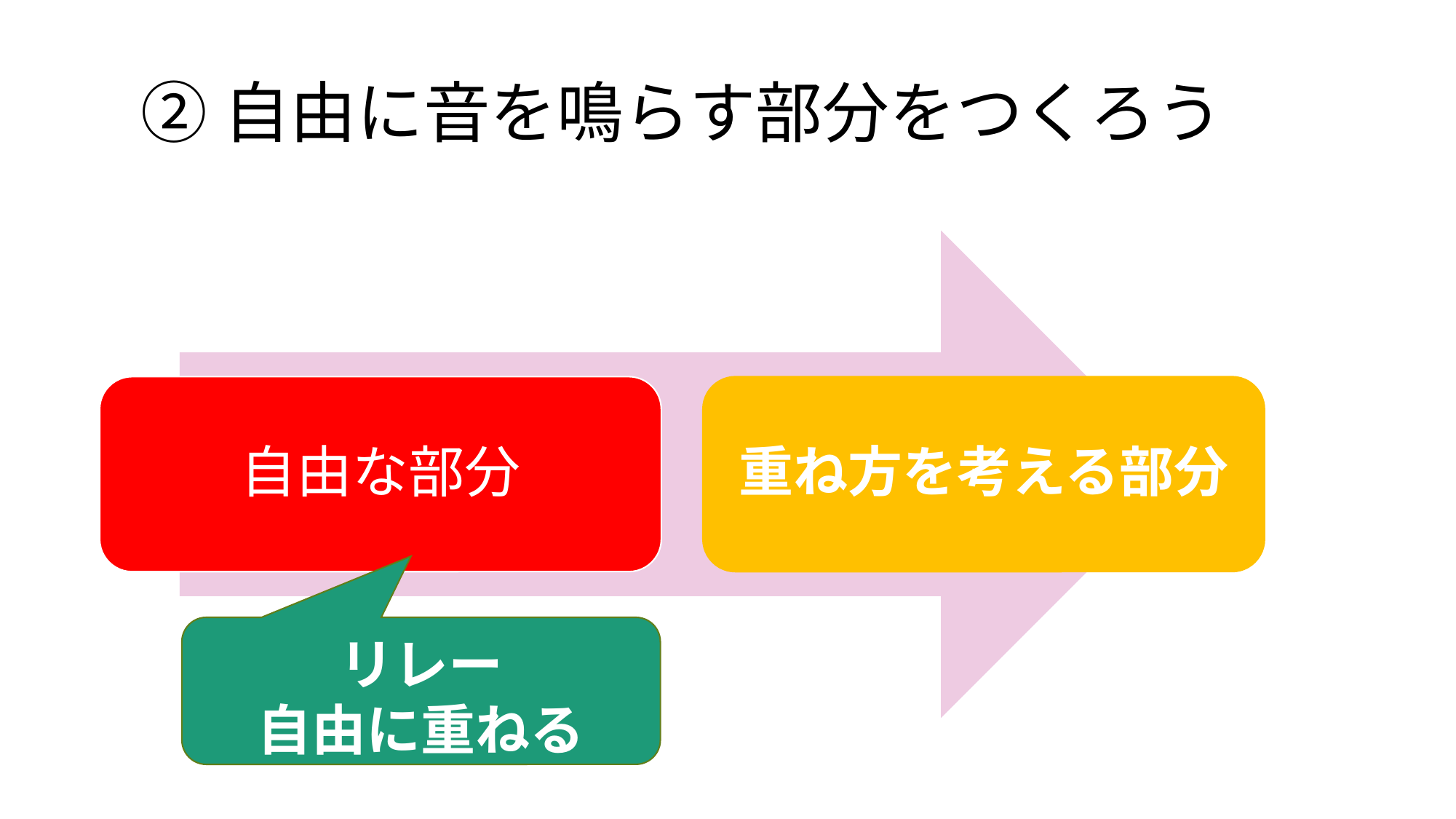

# ②自由に音を鳴らす部分をつくろう

自由な部分
重ね方を考える部分
リレー
自由に重ねる